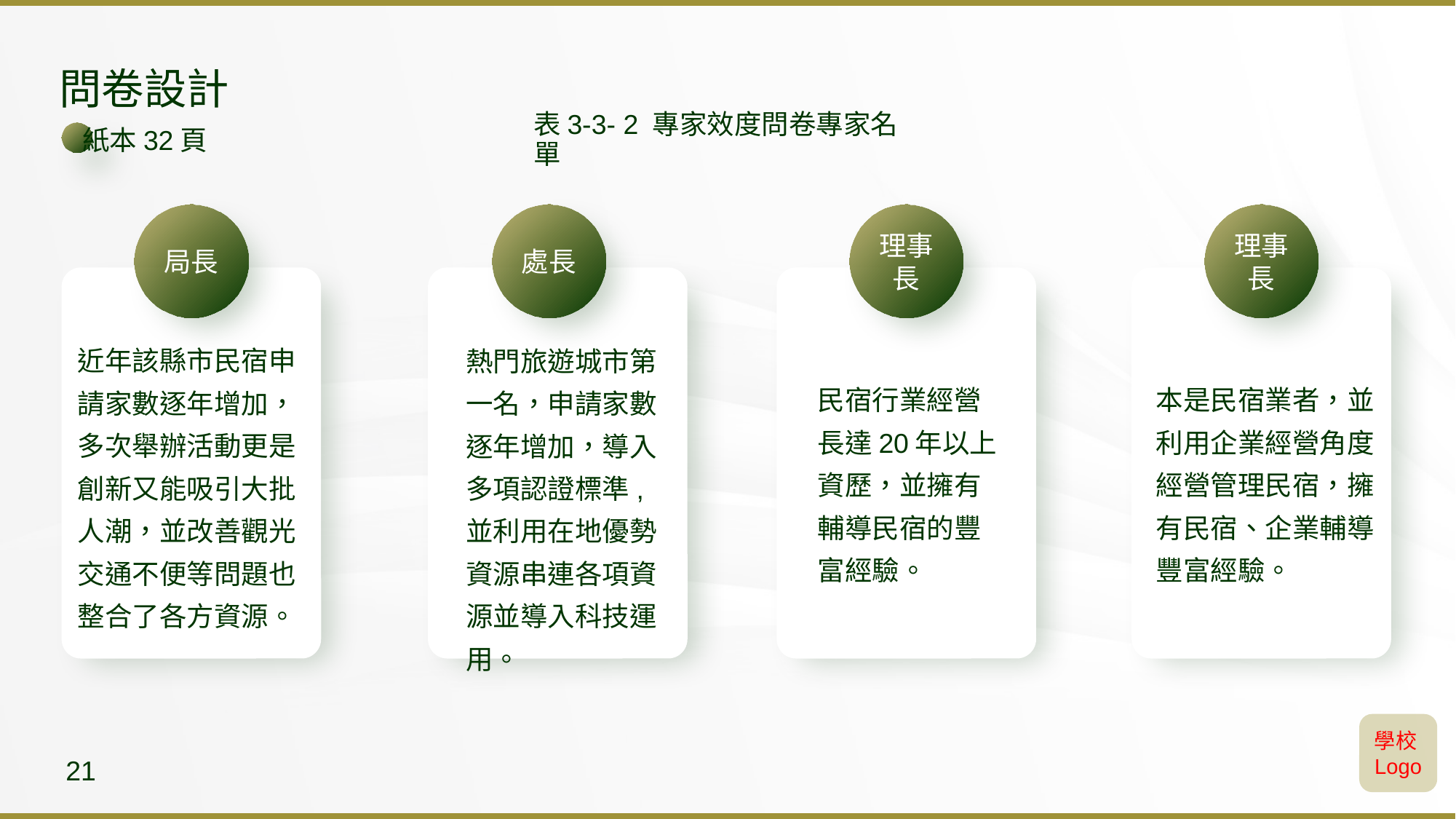

問卷設計
表3-3- 2 專家效度問卷專家名單
紙本32頁

局長
處長
理事長
理事長

近年該縣市民宿申請家數逐年增加，多次舉辦活動更是創新又能吸引大批人潮，並改善觀光交通不便等問題也整合了各方資源。
熱門旅遊城市第一名，申請家數逐年增加，導入多項認證標準,並利用在地優勢資源串連各項資源並導入科技運用。
民宿行業經營長達20年以上資歷，並擁有輔導民宿的豐富經驗。
本是民宿業者，並利用企業經營角度經營管理民宿，擁有民宿、企業輔導豐富經驗。
學校Logo
21